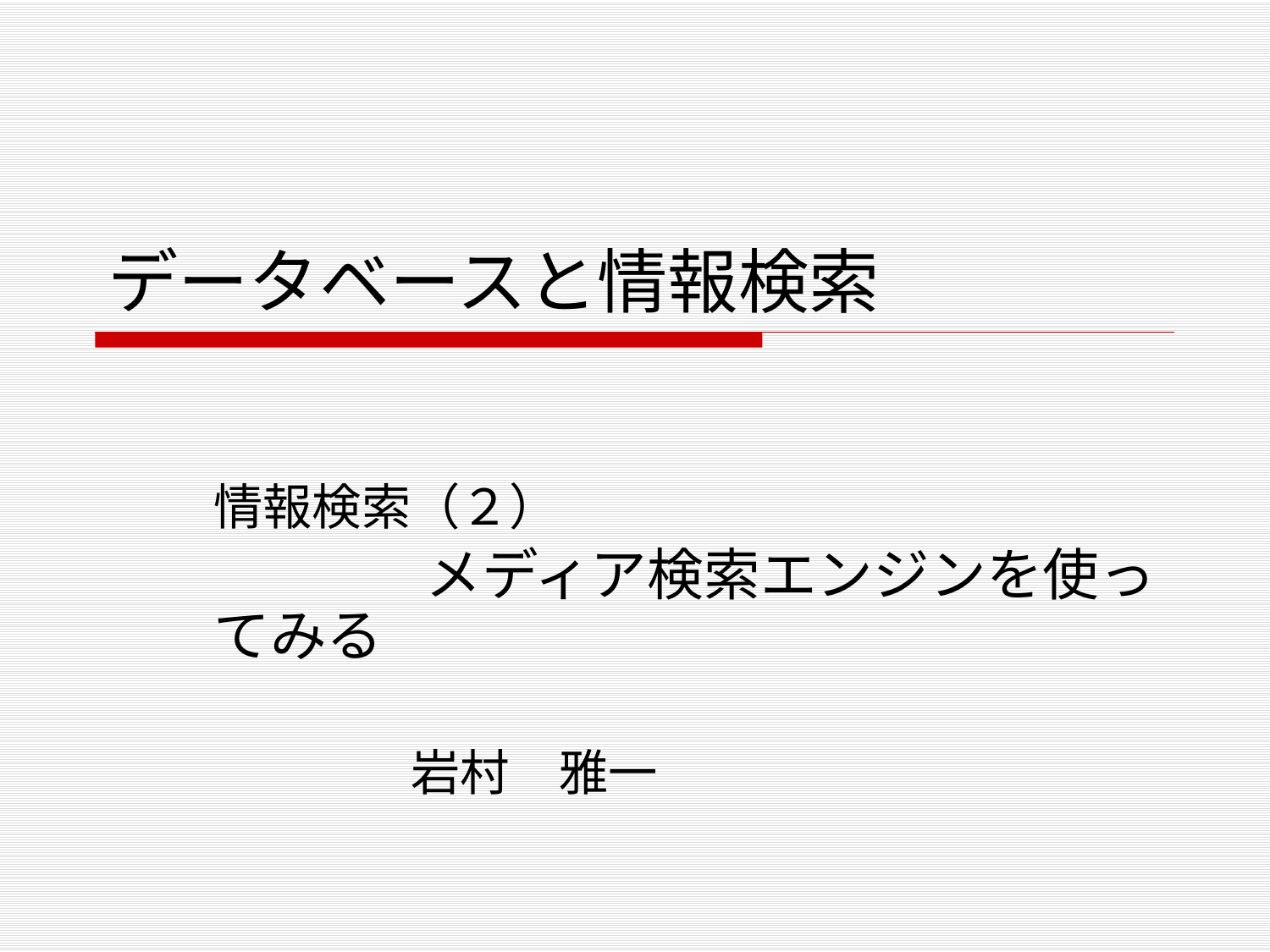

# データベースと情報検索
情報検索（２）
　　　　メディア検索エンジンを使ってみる

　　　　岩村　雅一